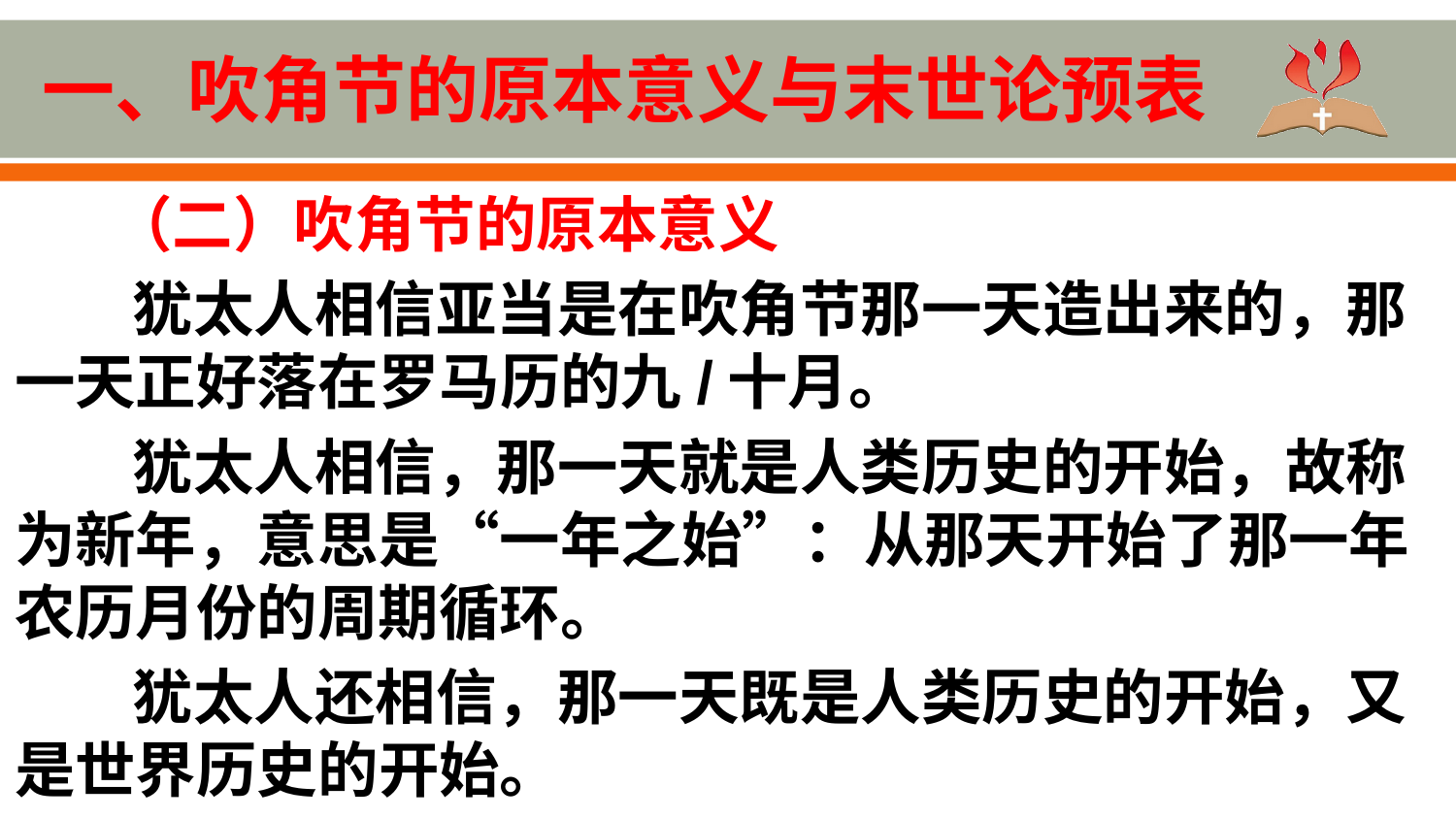

# 一、吹角节的原本意义与末世论预表
      （二）吹角节的原本意义
犹太人相信亚当是在吹角节那一天造出来的，那一天正好落在罗马历的九/十月。
犹太人相信，那一天就是人类历史的开始，故称为新年，意思是“一年之始”：从那天开始了那一年农历月份的周期循环。
犹太人还相信，那一天既是人类历史的开始，又是世界历史的开始。